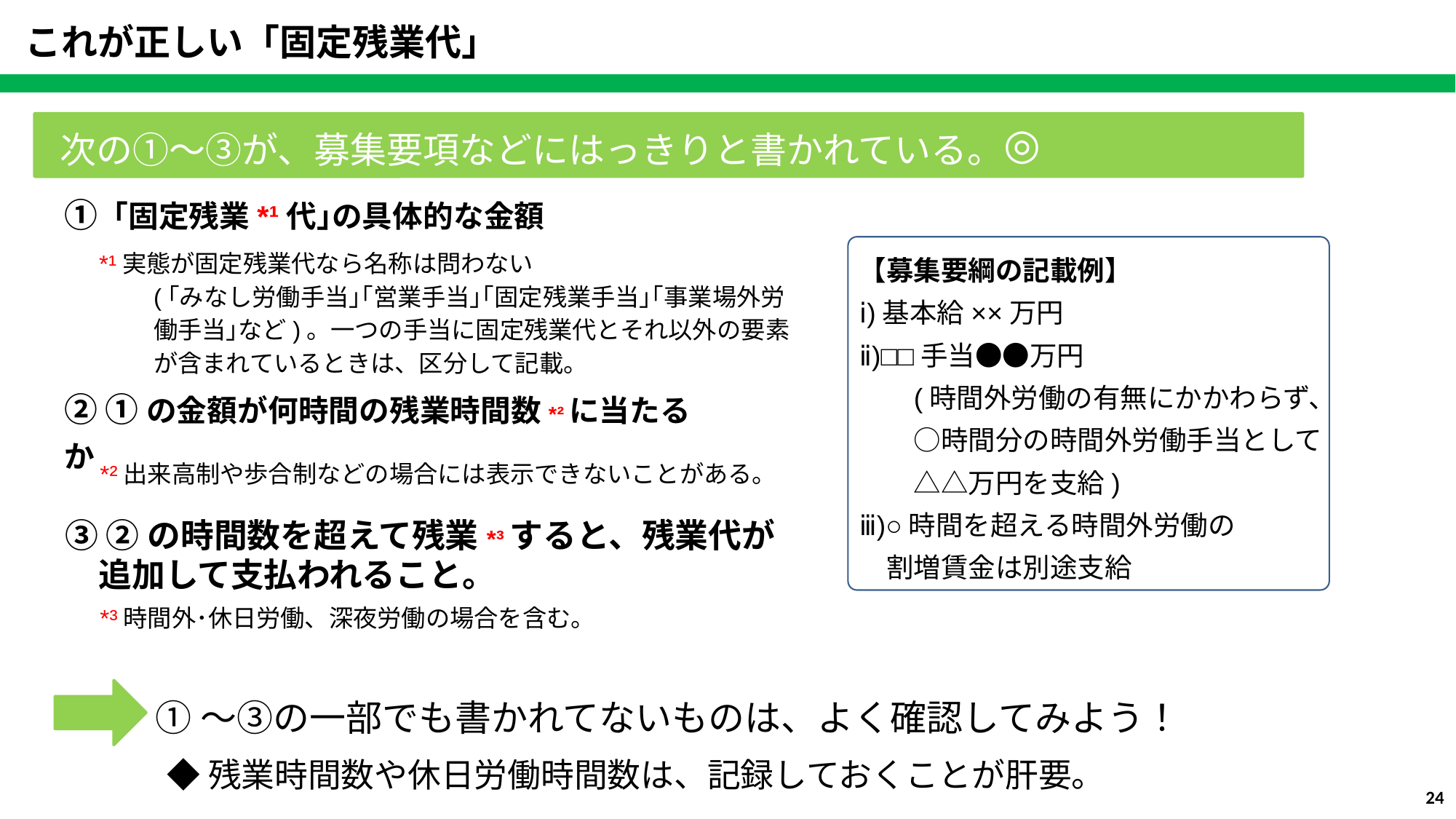

これが正しい「固定残業代」

 次の①～③が、募集要項などにはっきりと書かれている。
◎
① ｢固定残業*¹代｣の具体的な金額
【募集要綱の記載例】
ⅰ)基本給××万円
ⅱ)□□手当●●万円
(時間外労働の有無にかかわらず、○時間分の時間外労働手当として△△万円を支給)
ⅲ)○時間を超える時間外労働の
　割増賃金は別途支給
*¹実態が固定残業代なら名称は問わない
(｢みなし労働手当｣｢営業手当｣｢固定残業手当｣｢事業場外労働手当｣など)。一つの手当に固定残業代とそれ以外の要素が含まれているときは、区分して記載。
② ①の金額が何時間の残業時間数*²に当たるか
*²出来高制や歩合制などの場合には表示できないことがある。
③ ②の時間数を超えて残業*³すると、残業代が
　追加して支払われること。
*³時間外･休日労働、深夜労働の場合を含む。

①～③の一部でも書かれてないものは、よく確認してみよう！
◆残業時間数や休日労働時間数は、記録しておくことが肝要。
24